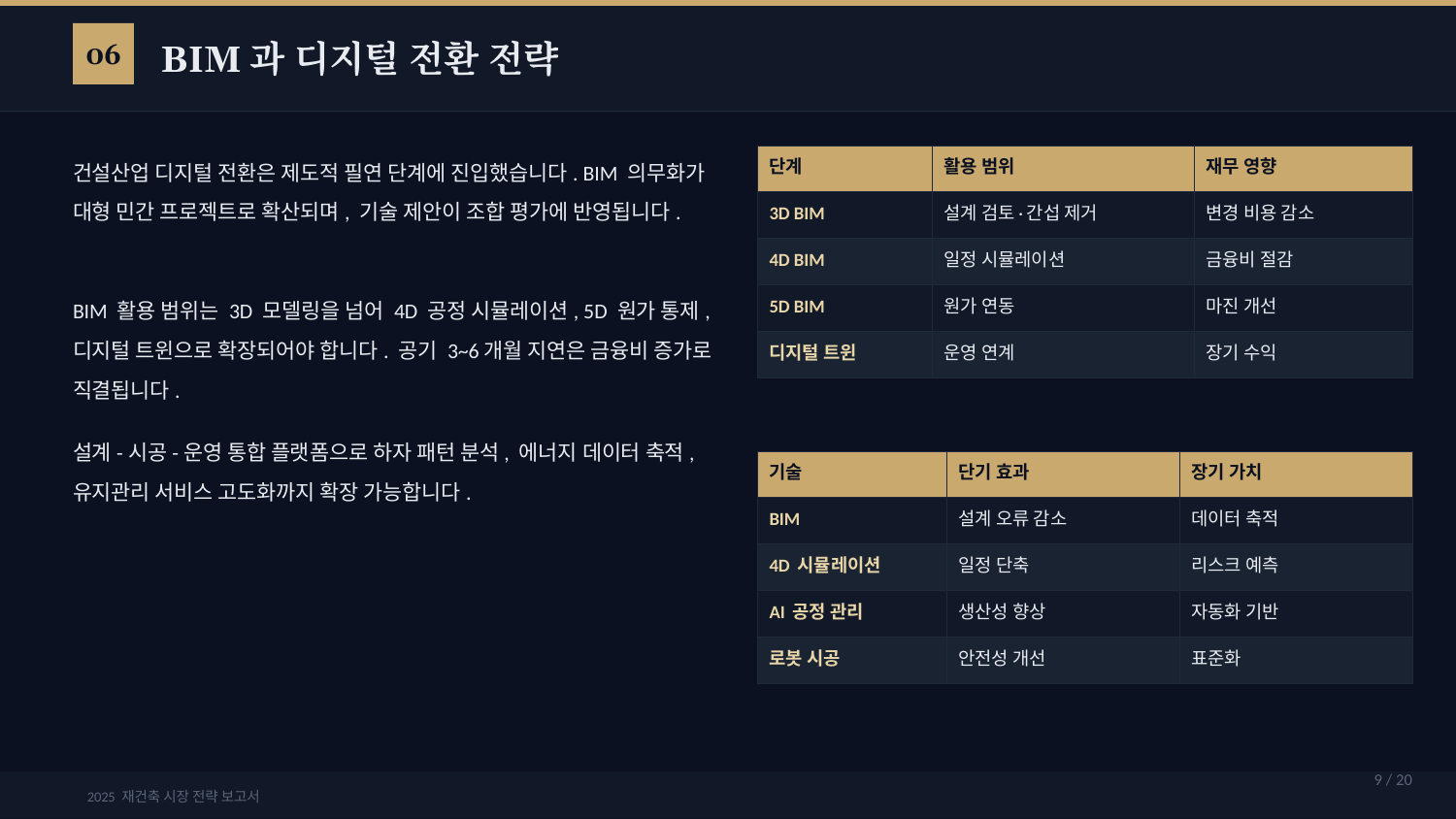

BIM과 디지털 전환 전략

06

건설산업 디지털 전환은 제도적 필연 단계에 진입했습니다. BIM 의무화가 대형 민간 프로젝트로 확산되며, 기술 제안이 조합 평가에 반영됩니다.
| 단계 | 활용 범위 | 재무 영향 |
| --- | --- | --- |
| 3D BIM | 설계 검토·간섭 제거 | 변경 비용 감소 |
| 4D BIM | 일정 시뮬레이션 | 금융비 절감 |
| 5D BIM | 원가 연동 | 마진 개선 |
| 디지털 트윈 | 운영 연계 | 장기 수익 |
BIM 활용 범위는 3D 모델링을 넘어 4D 공정 시뮬레이션, 5D 원가 통제, 디지털 트윈으로 확장되어야 합니다. 공기 3~6개월 지연은 금융비 증가로 직결됩니다.
설계-시공-운영 통합 플랫폼으로 하자 패턴 분석, 에너지 데이터 축적, 유지관리 서비스 고도화까지 확장 가능합니다.
| 기술 | 단기 효과 | 장기 가치 |
| --- | --- | --- |
| BIM | 설계 오류 감소 | 데이터 축적 |
| 4D 시뮬레이션 | 일정 단축 | 리스크 예측 |
| AI 공정 관리 | 생산성 향상 | 자동화 기반 |
| 로봇 시공 | 안전성 개선 | 표준화 |
9 / 20

2025 재건축 시장 전략 보고서